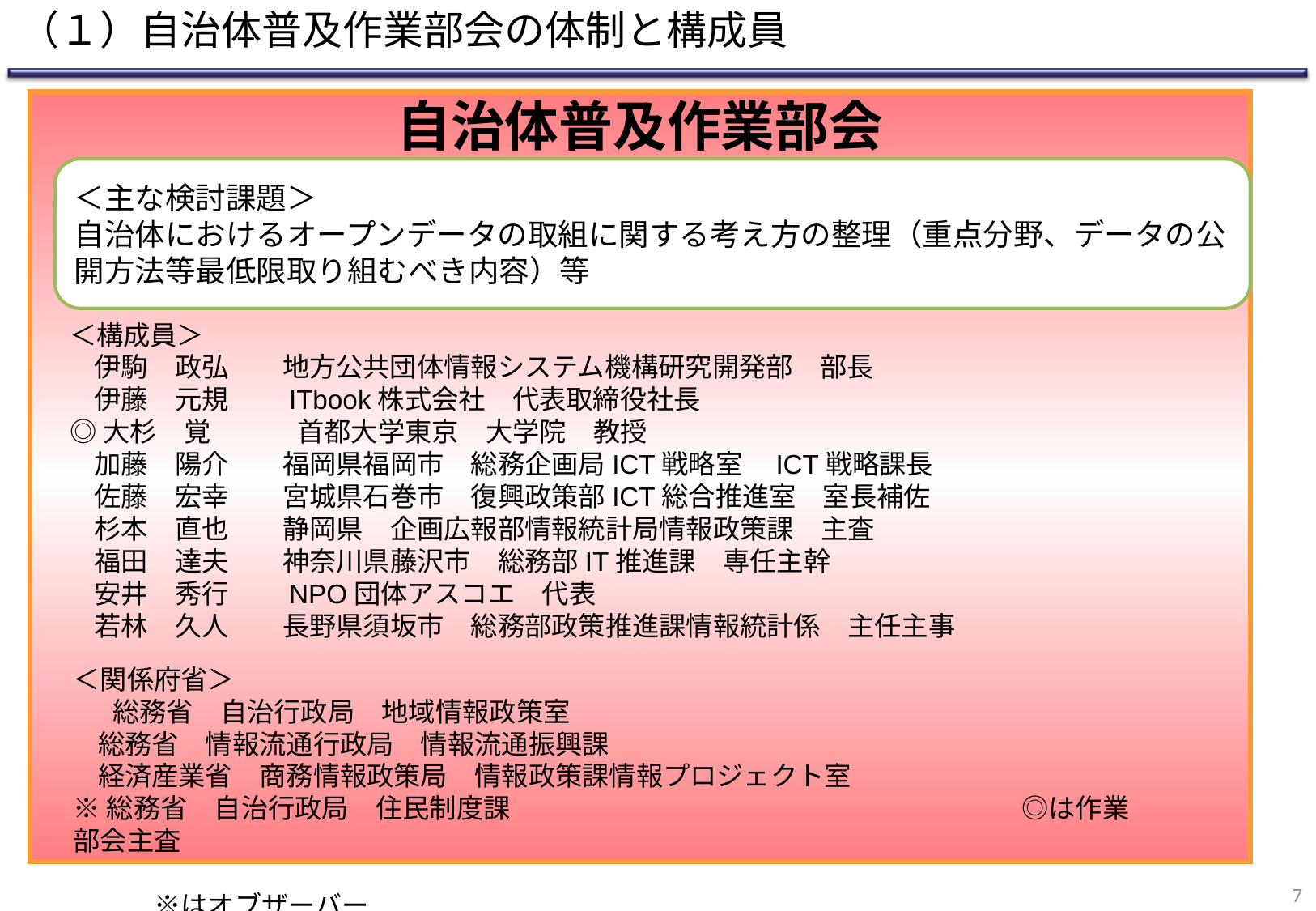

（１）自治体普及作業部会の体制と構成員
自治体普及作業部会
＜主な検討課題＞
自治体におけるオープンデータの取組に関する考え方の整理（重点分野、データの公開方法等最低限取り組むべき内容）等
＜構成員＞
   伊駒　政弘　　地方公共団体情報システム機構研究開発部　部長
   伊藤　元規　　ITbook株式会社　代表取締役社長
◎大杉　覚　　　 首都大学東京　大学院　教授
   加藤　陽介　　福岡県福岡市　総務企画局ICT戦略室　ICT戦略課長
   佐藤　宏幸　　宮城県石巻市　復興政策部ICT総合推進室　室長補佐
   杉本　直也　　静岡県　企画広報部情報統計局情報政策課　主査
   福田　達夫　　神奈川県藤沢市　総務部IT推進課　専任主幹
   安井　秀行　　NPO団体アスコエ　代表
   若林　久人　　長野県須坂市　総務部政策推進課情報統計係　主任主事

＜関係府省＞
 　総務省　自治行政局　地域情報政策室
   総務省　情報流通行政局　情報流通振興課
   経済産業省　商務情報政策局　情報政策課情報プロジェクト室
※総務省　自治行政局　住民制度課　　　　　　　　　　　　　　　　　　　◎は作業部会主査
　　　　　　　　　　　　　　　　　　　　　　　　　　　　　　　　　　　　　　　　　　※はオブザーバー
7